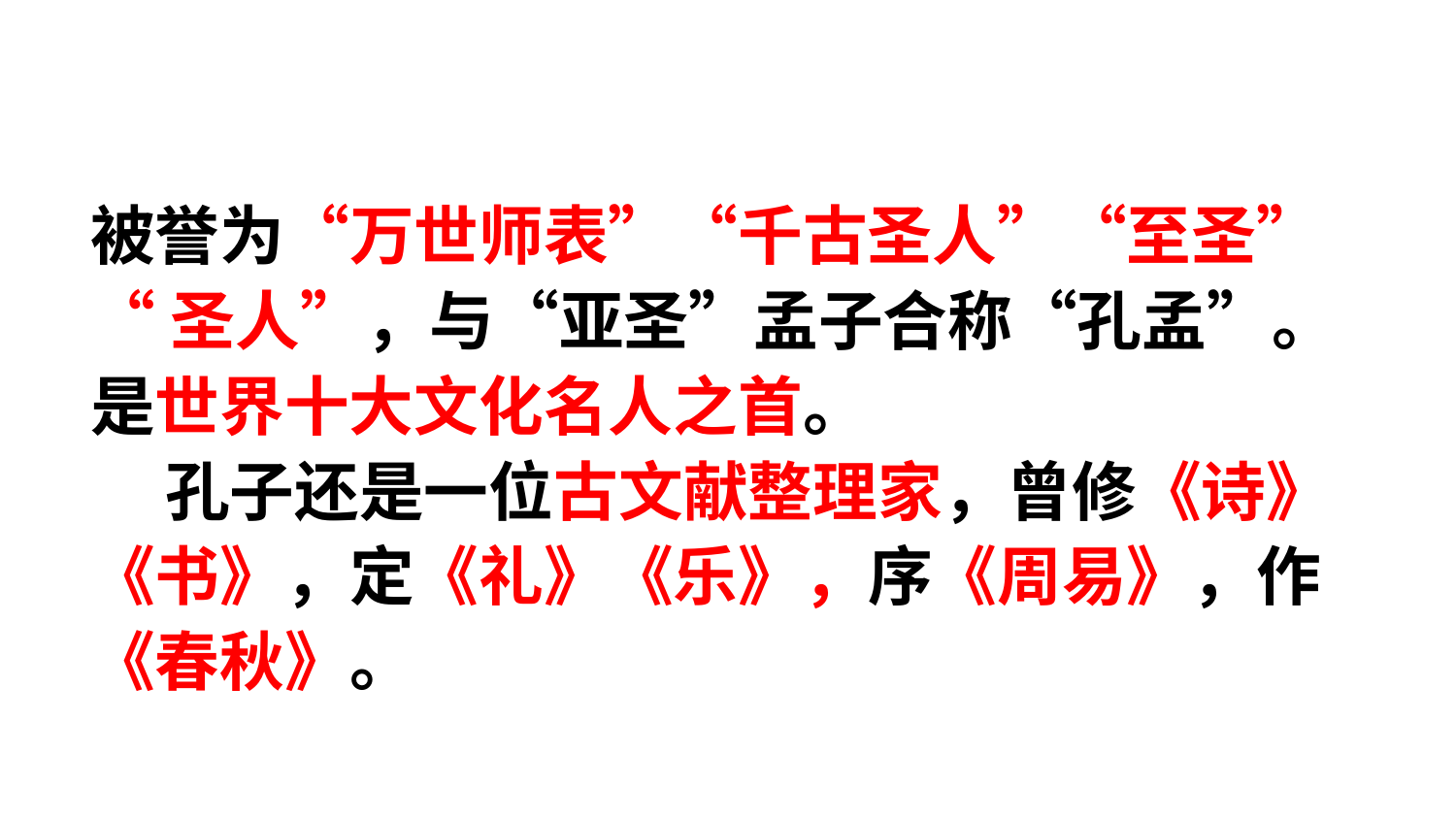

被誉为“万世师表”“千古圣人”“至圣”
“圣人”，与“亚圣”孟子合称“孔孟”。是世界十大文化名人之首。
    孔子还是一位古文献整理家，曾修《诗》《书》，定《礼》《乐》，序《周易》，作《春秋》。